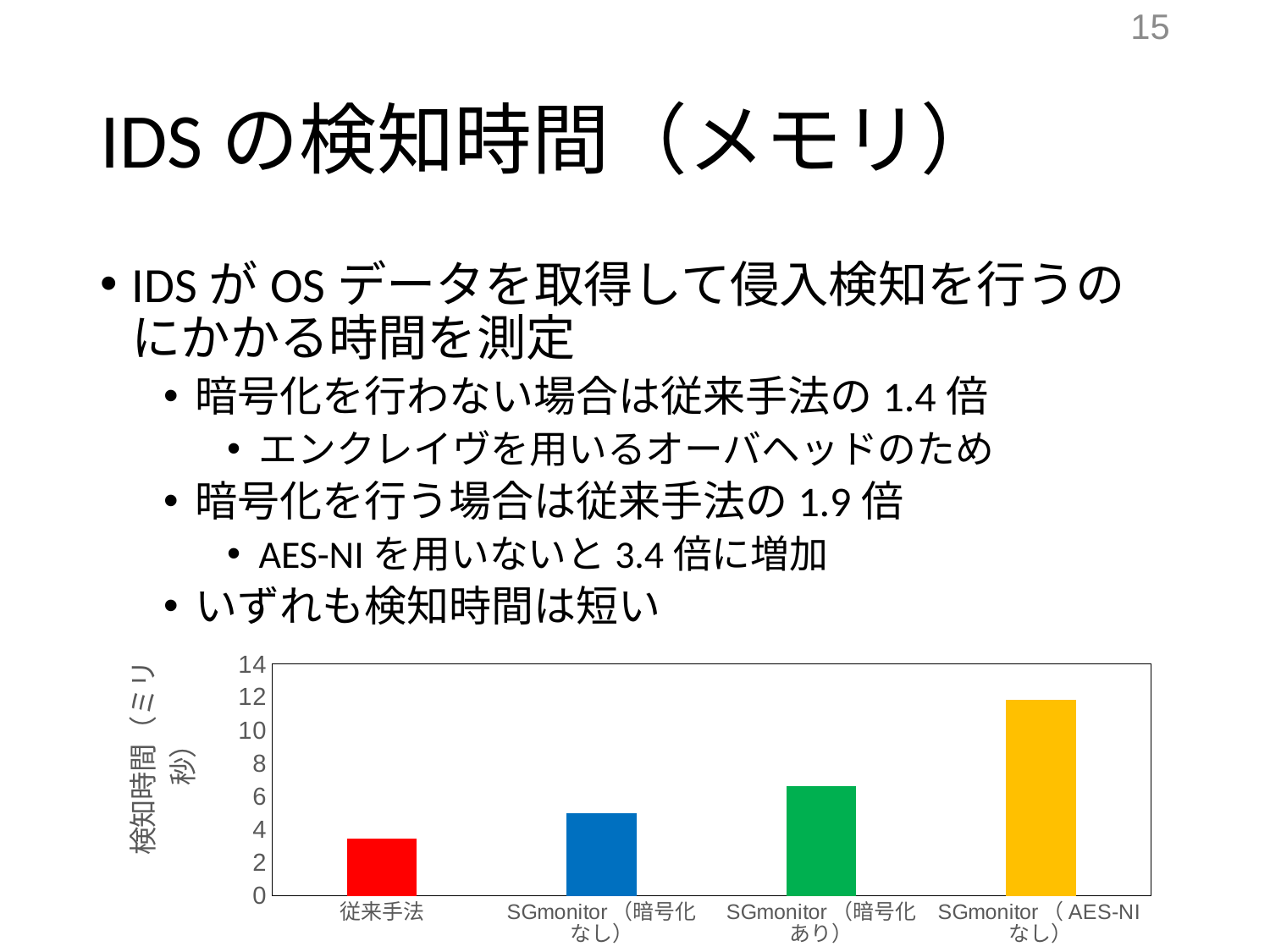

15
# IDSの検知時間（メモリ）
IDSがOSデータを取得して侵入検知を行うのにかかる時間を測定
暗号化を行わない場合は従来手法の1.4倍
エンクレイヴを用いるオーバヘッドのため
暗号化を行う場合は従来手法の1.9倍
AES-NIを用いないと3.4倍に増加
いずれも検知時間は短い

### Chart

| Category | 検知時間（ミリ秒） |
|---|---|
| 従来手法 | 3.4437434 |
| SGmonitor（暗号化なし） | 4.9422471 |
| SGmonitor（暗号化あり） | 6.57993766 |
| SGmonitor（AES-NIなし） | 11.7975887 |